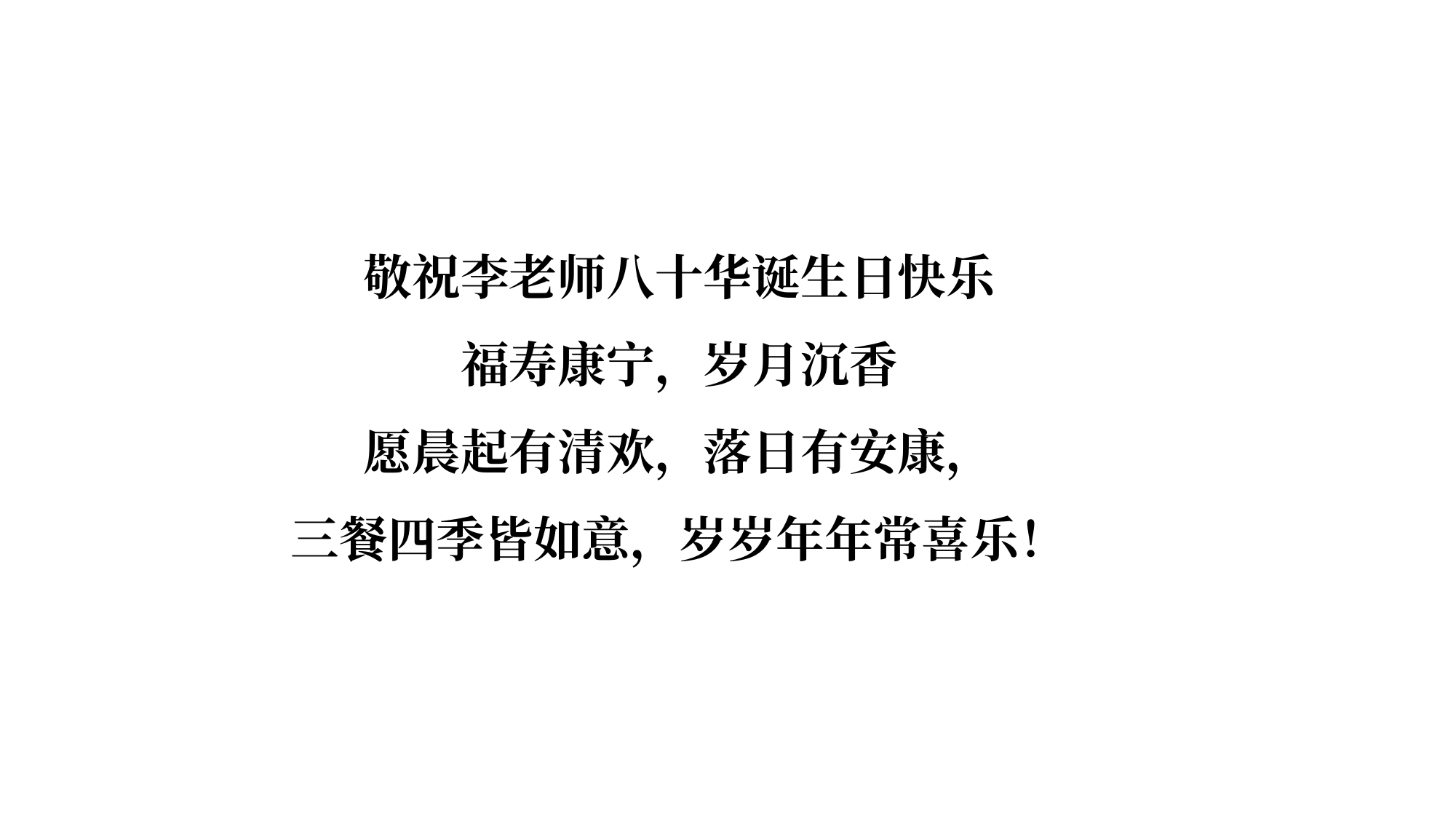

敬祝李老师八十华诞生日快乐
福寿康宁，岁月沉香
愿晨起有清欢，落日有安康，
三餐四季皆如意，岁岁年年常喜乐！